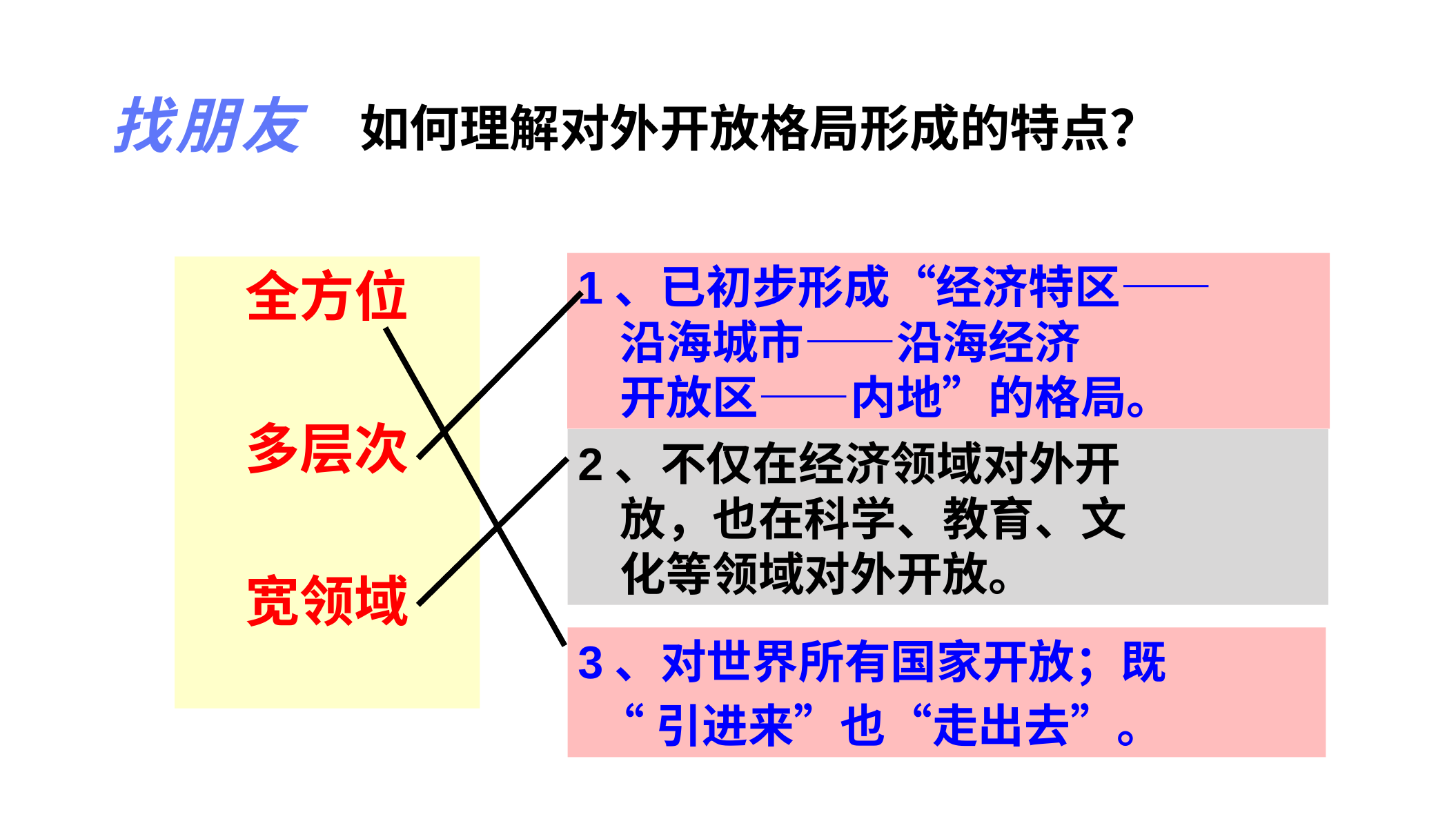

找朋友
如何理解对外开放格局形成的特点？
1、已初步形成“经济特区——
   沿海城市——沿海经济
   开放区——内地”的格局。
全方位

多层次

宽领域
2、不仅在经济领域对外开
   放，也在科学、教育、文
   化等领域对外开放。
3、对世界所有国家开放；既
  “引进来”也“走出去”。